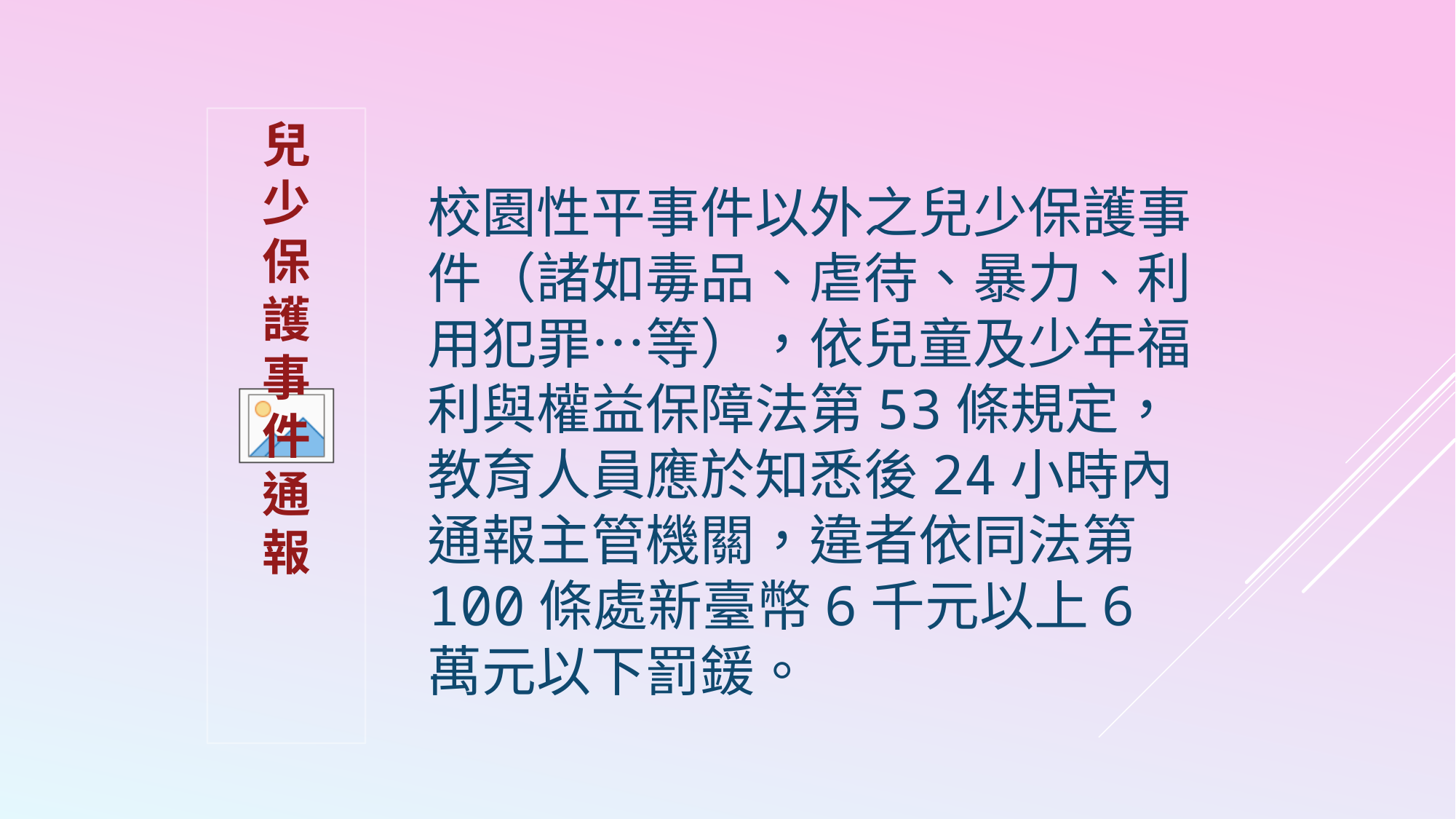

兒
少
保
護
事
件
通
報
校園性平事件以外之兒少保護事件（諸如毒品、虐待、暴力、利用犯罪…等），依兒童及少年福利與權益保障法第53條規定，教育人員應於知悉後24小時內通報主管機關，違者依同法第100條處新臺幣6千元以上6萬元以下罰鍰。